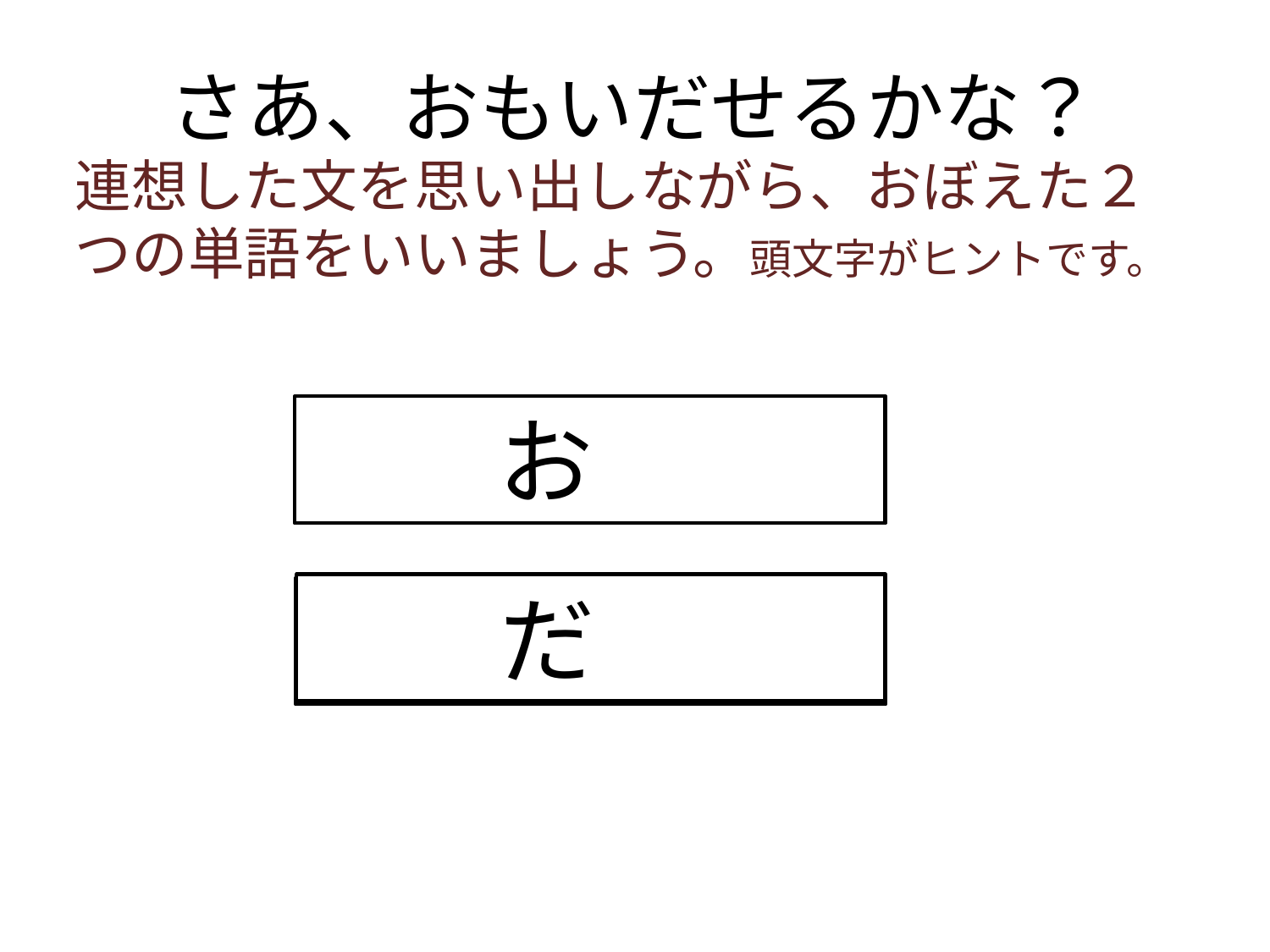

# さあ、おもいだせるかな？
連想した文を思い出しながら、おぼえた２つの単語をいいましょう。頭文字がヒントです。
　　お
うめぼし
　　だ
はいしゃ